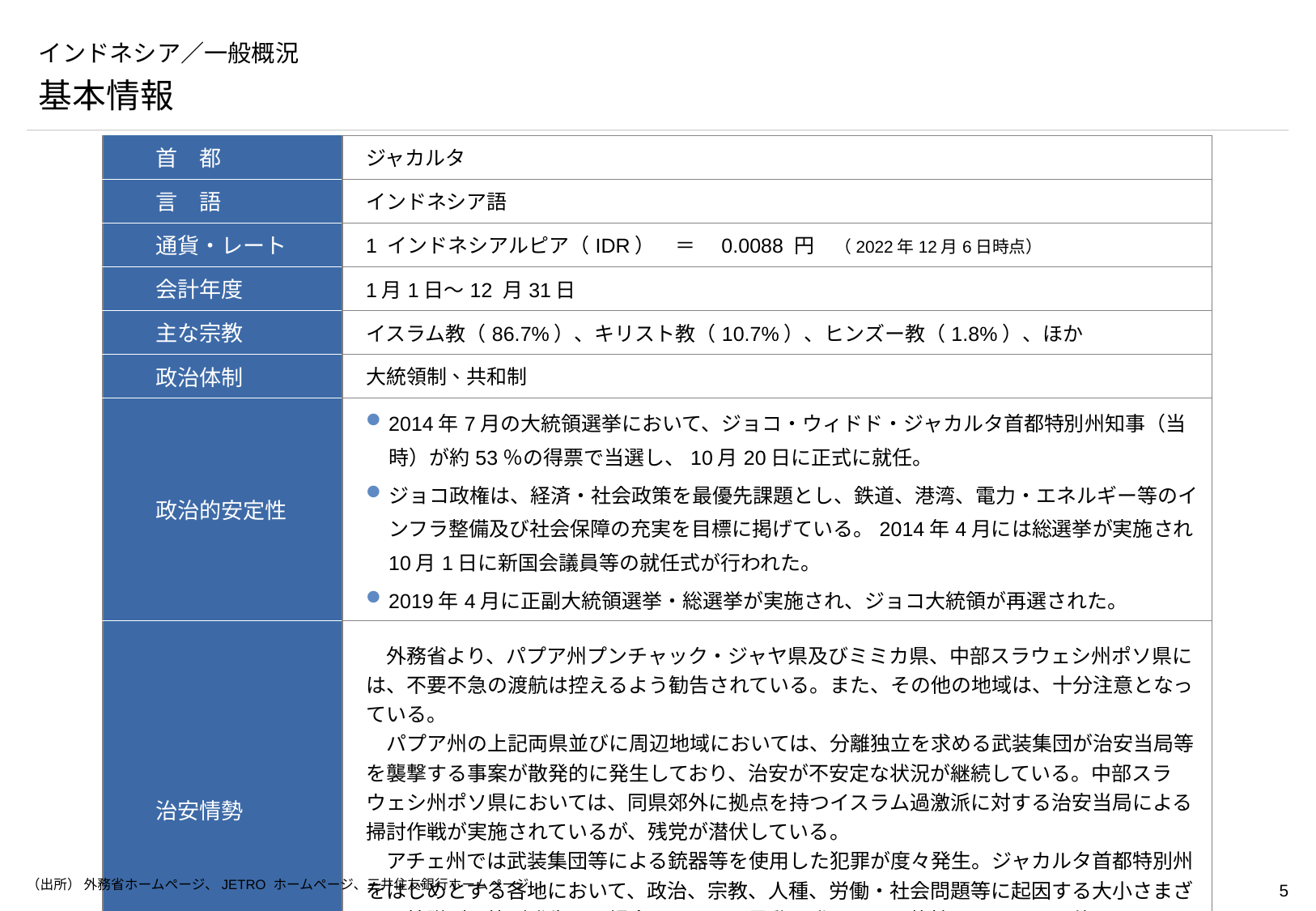

# インドネシア／一般概況
基本情報
| 首　都 | ジャカルタ |
| --- | --- |
| 言　語 | インドネシア語 |
| 通貨・レート | 1 インドネシアルピア（IDR）　＝　0.0088 円　（2022年12月6日時点） |
| 会計年度 | 1月1日～12 月31日 |
| 主な宗教 | イスラム教（86.7%）、キリスト教（10.7%）、ヒンズー教（1.8%）、ほか |
| 政治体制 | 大統領制、共和制 |
| 政治的安定性 | 2014年7月の大統領選挙において、ジョコ・ウィドド・ジャカルタ首都特別州知事（当時）が約53％の得票で当選し、10月20日に正式に就任。 ジョコ政権は、経済・社会政策を最優先課題とし、鉄道、港湾、電力・エネルギー等のインフラ整備及び社会保障の充実を目標に掲げている。2014年4月には総選挙が実施され10月1日に新国会議員等の就任式が行われた。 2019年4月に正副大統領選挙・総選挙が実施され、ジョコ大統領が再選された。 |
| 治安情勢 | 外務省より、パプア州プンチャック・ジャヤ県及びミミカ県、中部スラウェシ州ポソ県には、不要不急の渡航は控えるよう勧告されている。また、その他の地域は、十分注意となっている。 　パプア州の上記両県並びに周辺地域においては、分離独立を求める武装集団が治安当局等を襲撃する事案が散発的に発生しており、治安が不安定な状況が継続している。中部スラウェシ州ポソ県においては、同県郊外に拠点を持つイスラム過激派に対する治安当局による掃討作戦が実施されているが、残党が潜伏している。 　アチェ州では武装集団等による銃器等を使用した犯罪が度々発生。ジャカルタ首都特別州をはじめとする各地において、政治、宗教、人種、労働・社会問題等に起因する大小さまざまな抗議デモ等が発生し、場合によっては暴動に発展する可能性もある。この他、インドネシア各地において、自爆テロ、警察官襲撃、宗教施設襲撃等のテロ事件（未遂を含む。）が発生している。 |
（出所） 外務省ホームページ、JETRO ホームページ、三井住友銀行ホームページ